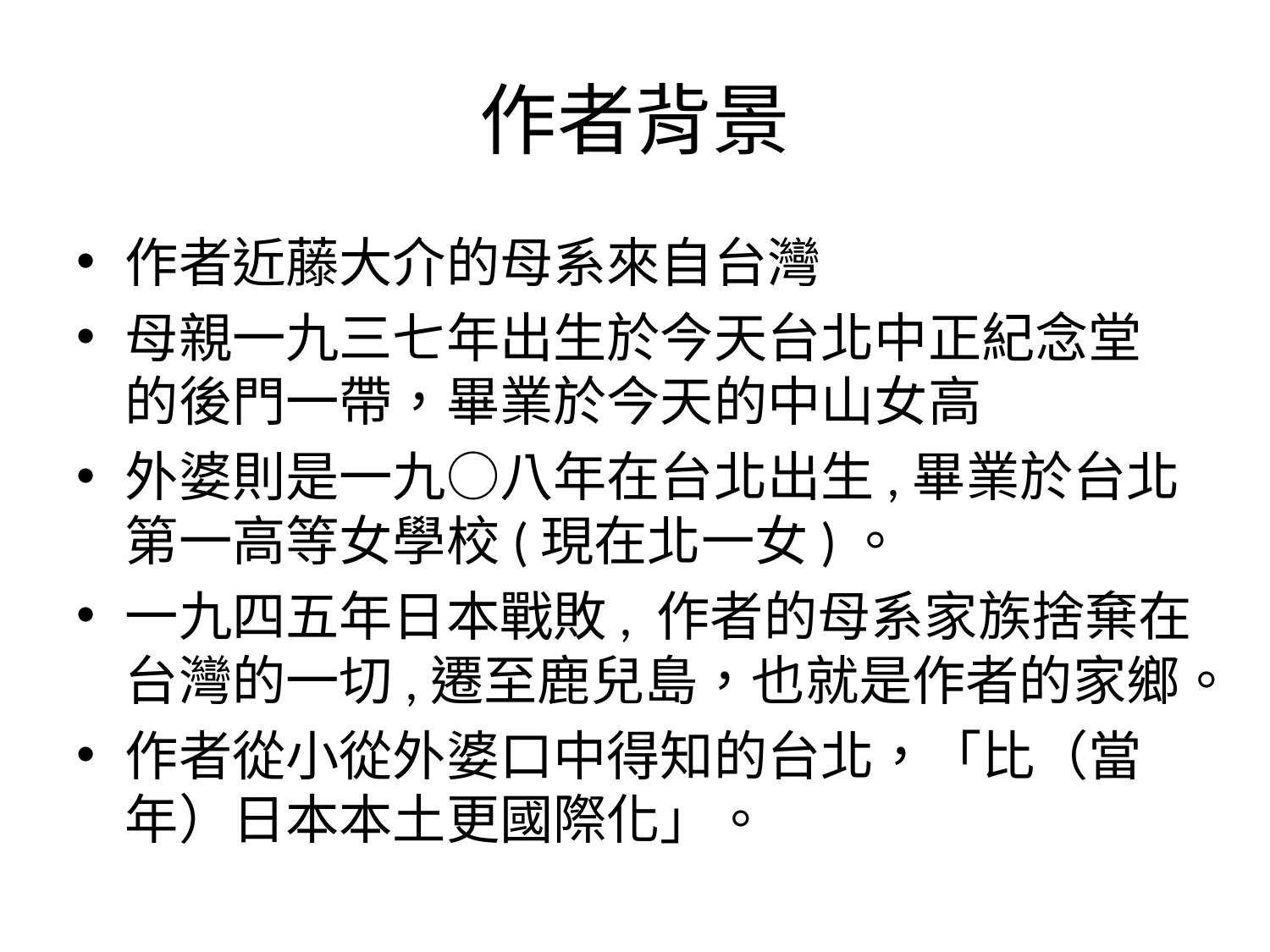

# 作者背景
作者近藤大介的母系來自台灣
母親一九三七年出生於今天台北中正紀念堂的後門一帶，畢業於今天的中山女高
外婆則是一九○八年在台北出生,畢業於台北第一高等女學校(現在北一女)。
一九四五年日本戰敗, 作者的母系家族捨棄在台灣的一切,遷至鹿兒島，也就是作者的家鄉。
作者從小從外婆口中得知的台北，「比（當年）日本本土更國際化」。